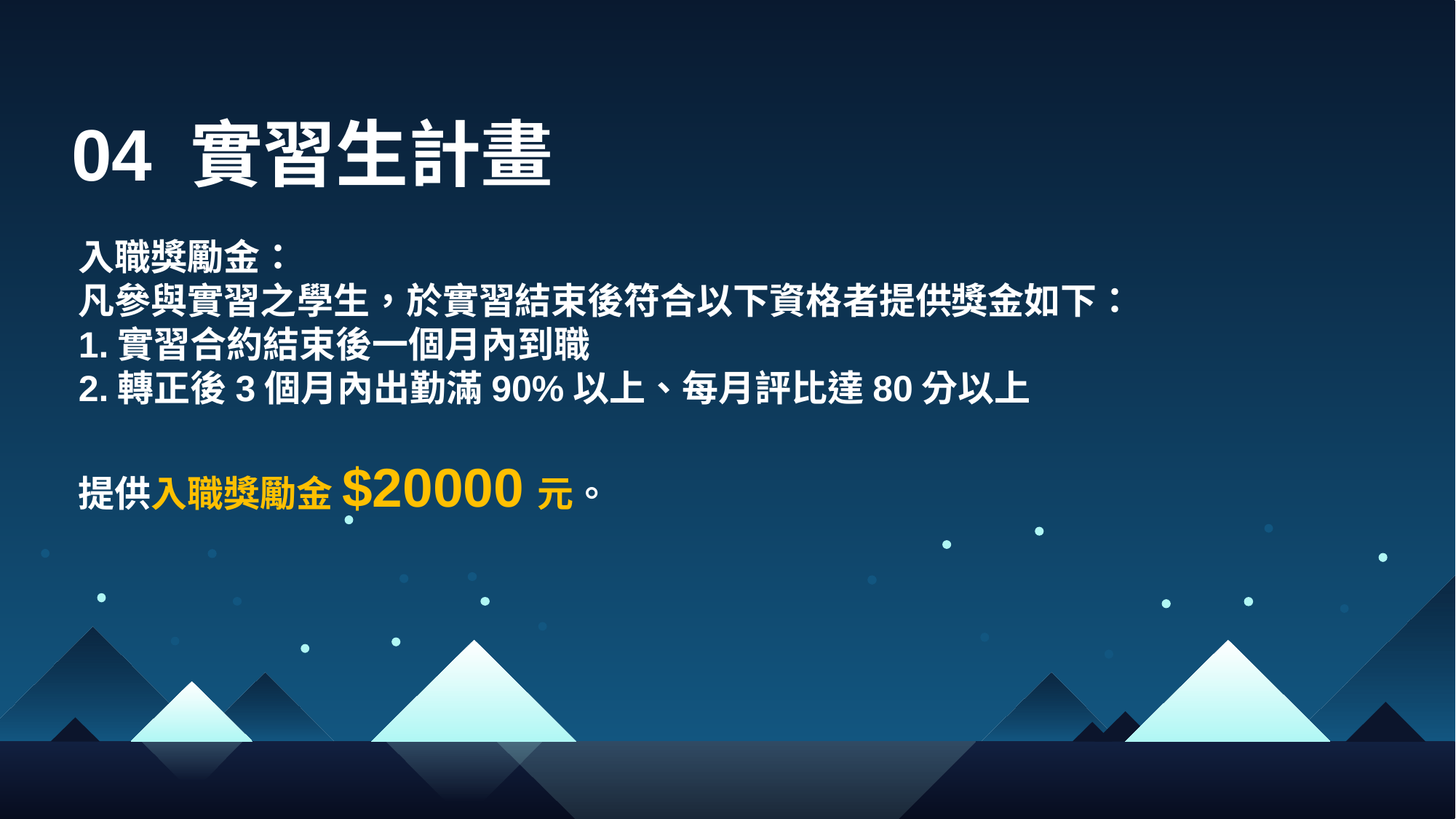

04 實習生計畫
入職獎勵金：
凡參與實習之學生，於實習結束後符合以下資格者提供獎金如下：
1.實習合約結束後一個月內到職
2.轉正後3個月內出勤滿90%以上、每月評比達80分以上

提供入職獎勵金$20000元。